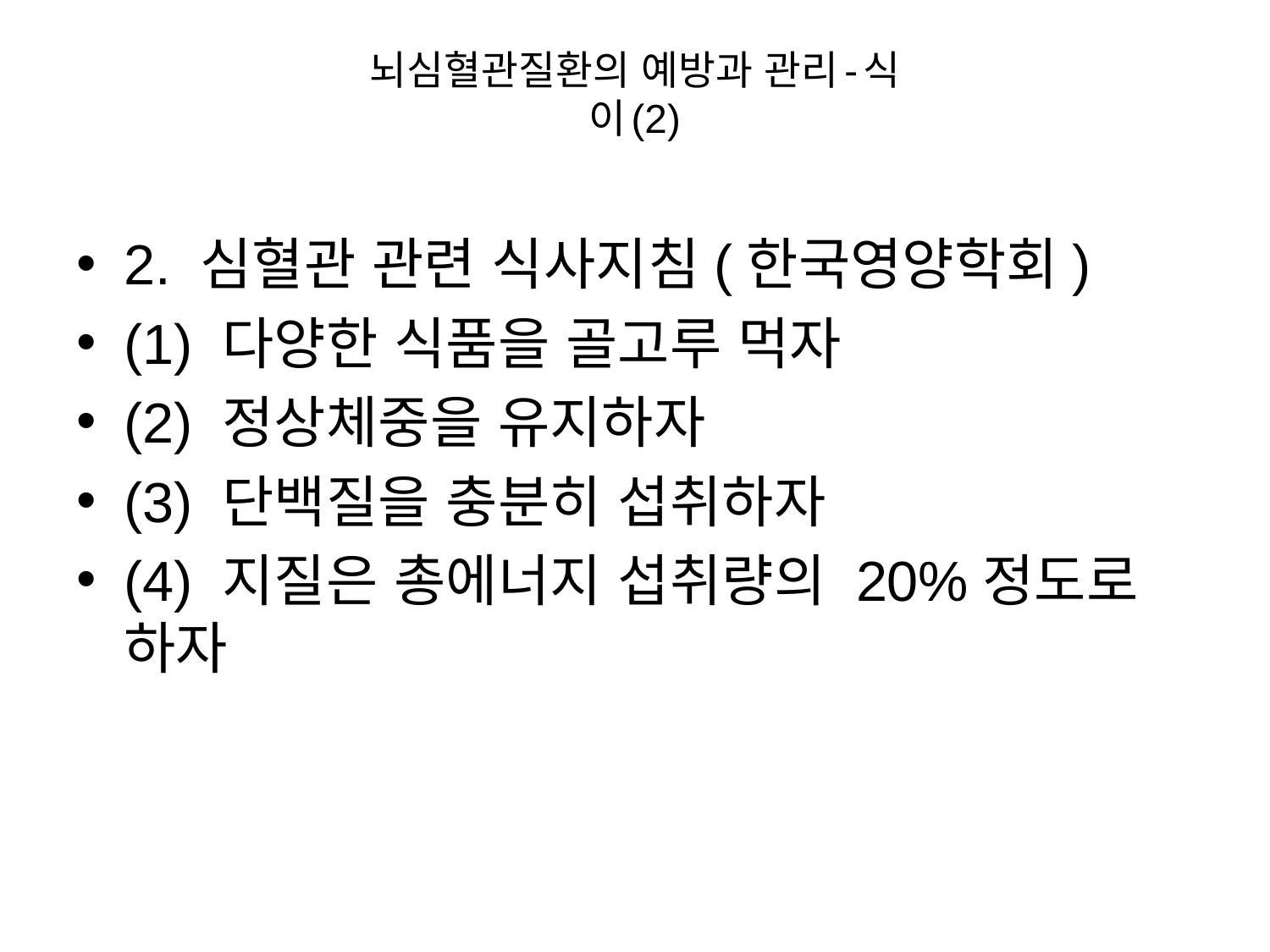

# 뇌심혈관질환의 예방과 관리-식 이(2)
2. 심혈관 관련 식사지침(한국영양학회)
(1) 다양한 식품을 골고루 먹자
(2) 정상체중을 유지하자
(3) 단백질을 충분히 섭취하자
(4) 지질은 총에너지 섭취량의 20%정도로 하자